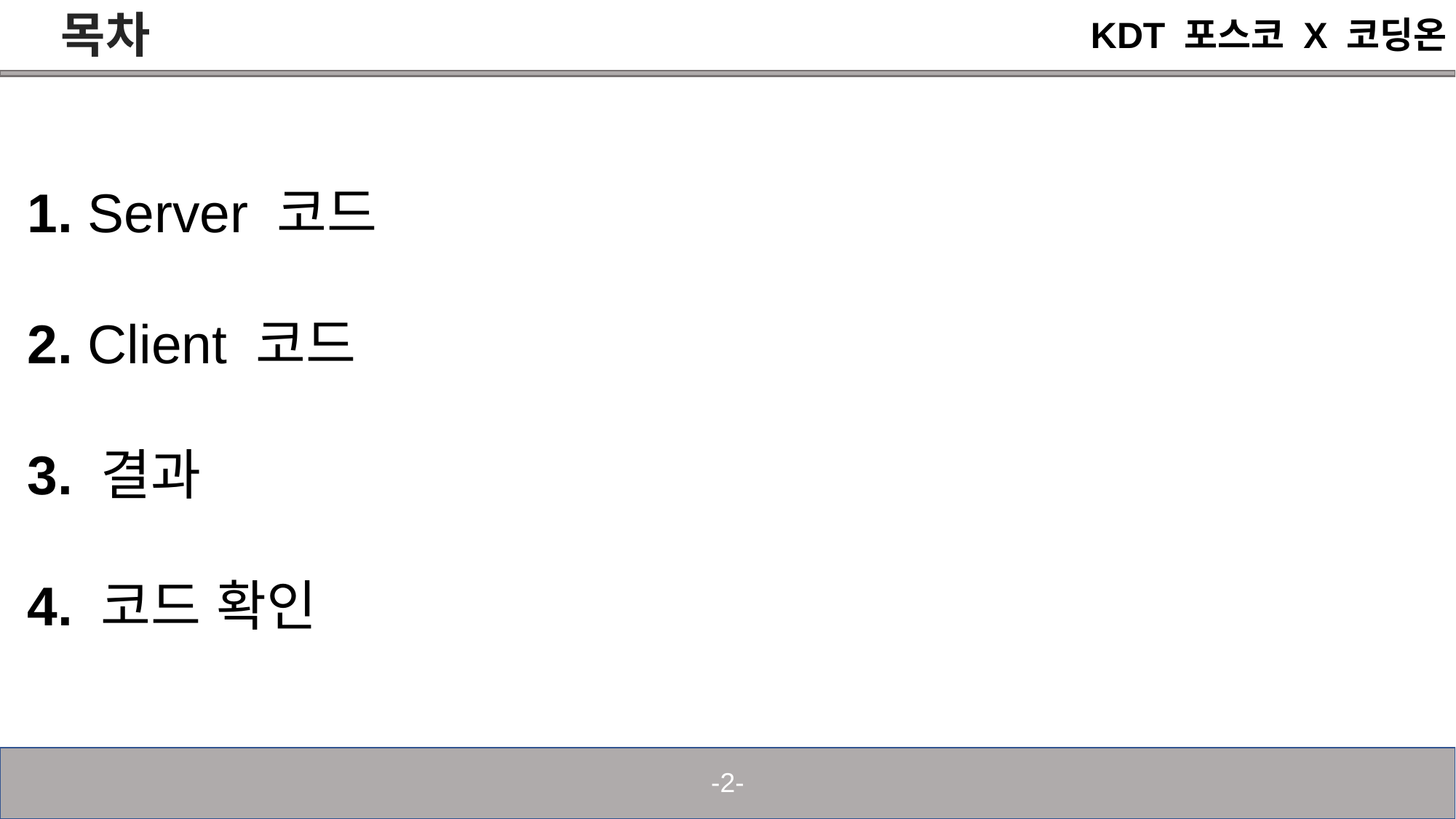

목차
1. Server 코드

2. Client 코드

3. 결과

4. 코드 확인
-2-